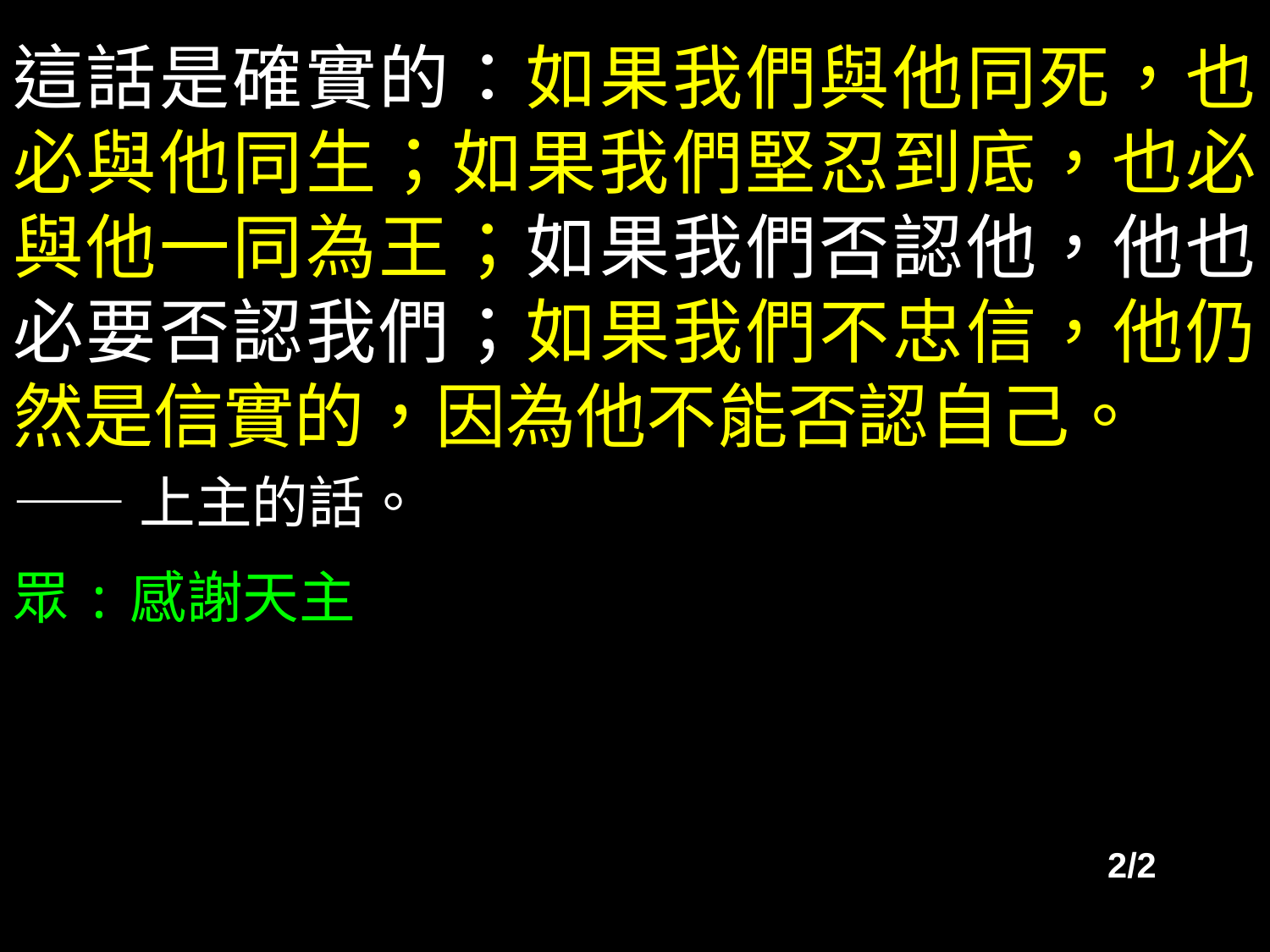

這話是確實的：如果我們與他同死，也必與他同生；如果我們堅忍到底，也必與他一同為王；如果我們否認他，他也必要否認我們；如果我們不忠信，他仍然是信實的，因為他不能否認自己。
——上主的話。
眾:感謝天主

2/2